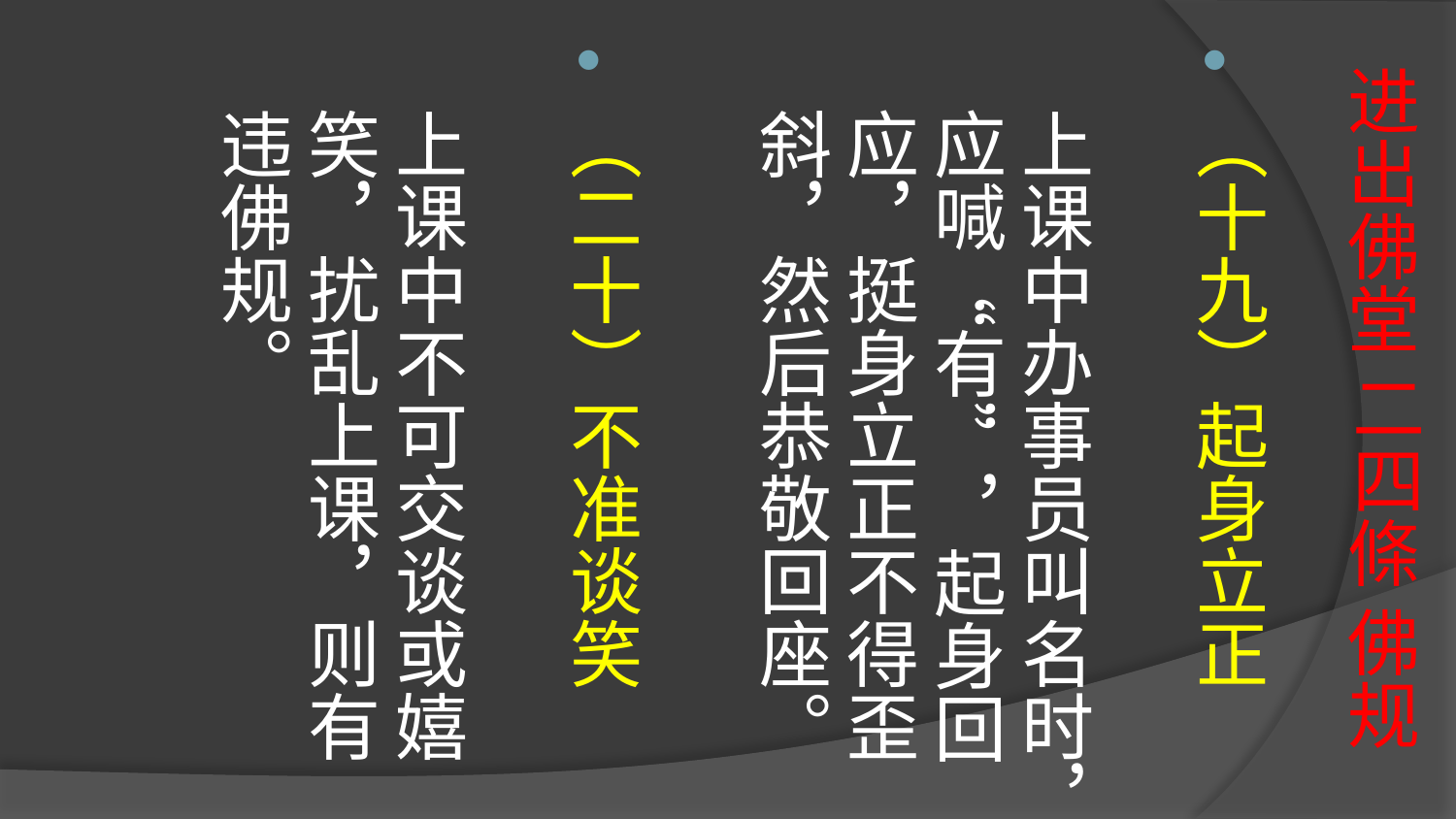

# 进出佛堂 二四條 佛规
（十九）起身立正
上课中办事员叫名时，应喊“有”，起身回应，挺身立正不得歪斜，然后恭敬回座。
（二十）不准谈笑
上课中不可交谈或嬉笑，扰乱上课，则有违佛规。